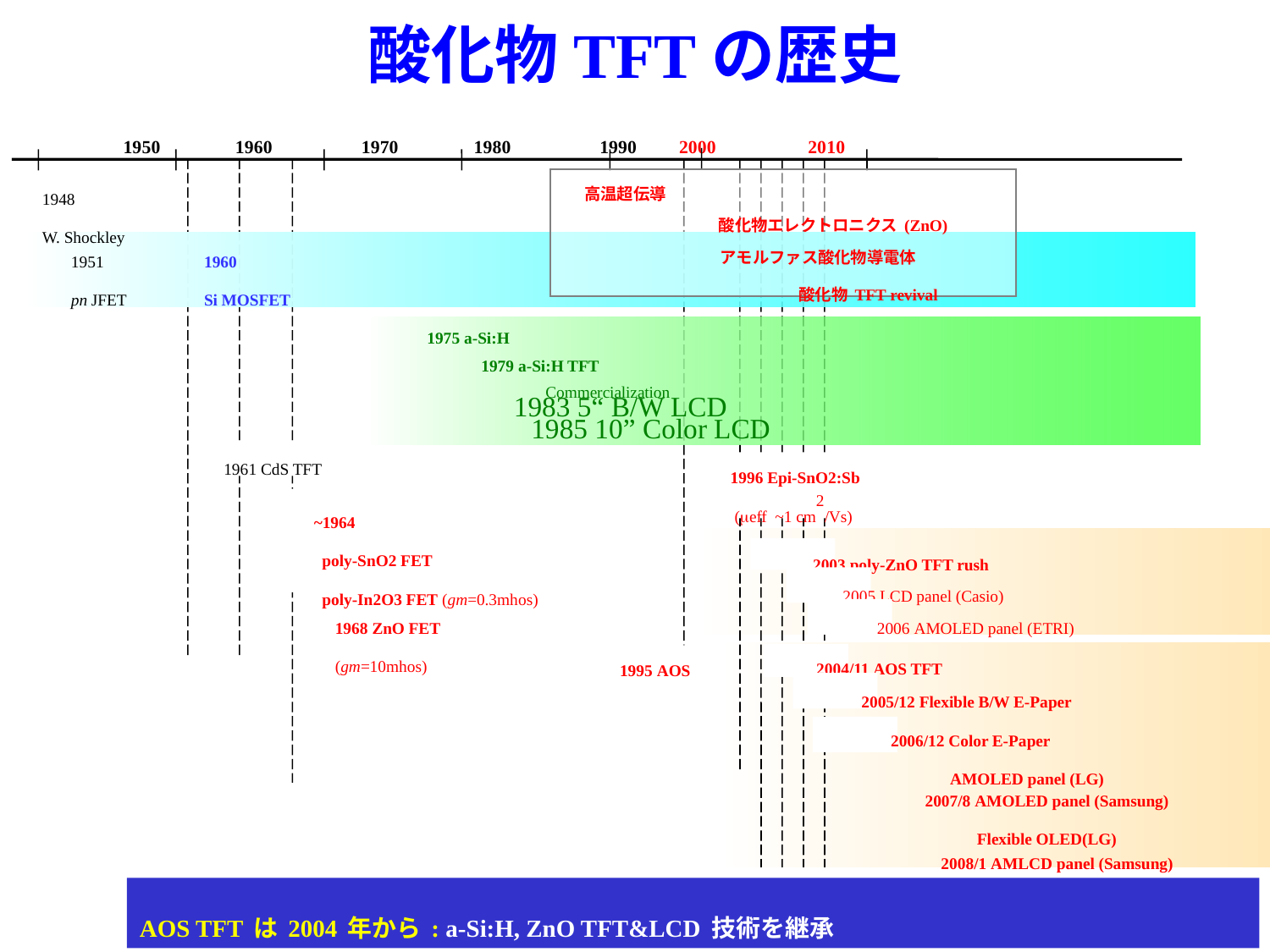

酸化物TFTの歴史
1950　　 　1960　　　　1970 　　　1980　　　　1990　  2000　 　　    2010

高温超伝導

1948
W. Shockley

酸化物エレクトロニクス(ZnO)
アモルファス酸化物導電体
1951
pn JFET
1960
Si MOSFET

酸化物TFT revival
1975 a-Si:H

1979 a-Si:H TFT
Commercialization
1983 5“ B/W LCD
1985 10” Color LCD
1961 CdS TFT

1996 Epi-SnO2:Sb
 (μeff  ~1 cm2/Vs)

~1964
  poly-SnO2 FET
  poly-In2O3 FET (gm=0.3mhos)

2003 poly-ZnO TFT rush

2005 LCD panel (Casio)

1968 ZnO FET
(gm=10mhos)
2006 AMOLED panel (ETRI)

2004/11 AOS TFT
1995 AOS

2005/12 Flexible B/W E-Paper

2006/12 Color E-Paper
               AMOLED panel (LG)

2007/8 AMOLED panel (Samsung)
Flexible OLED(LG)
2008/1 AMLCD panel (Samsung)
AOS TFTは2004年から: a-Si:H, ZnO TFT&LCD技術を継承